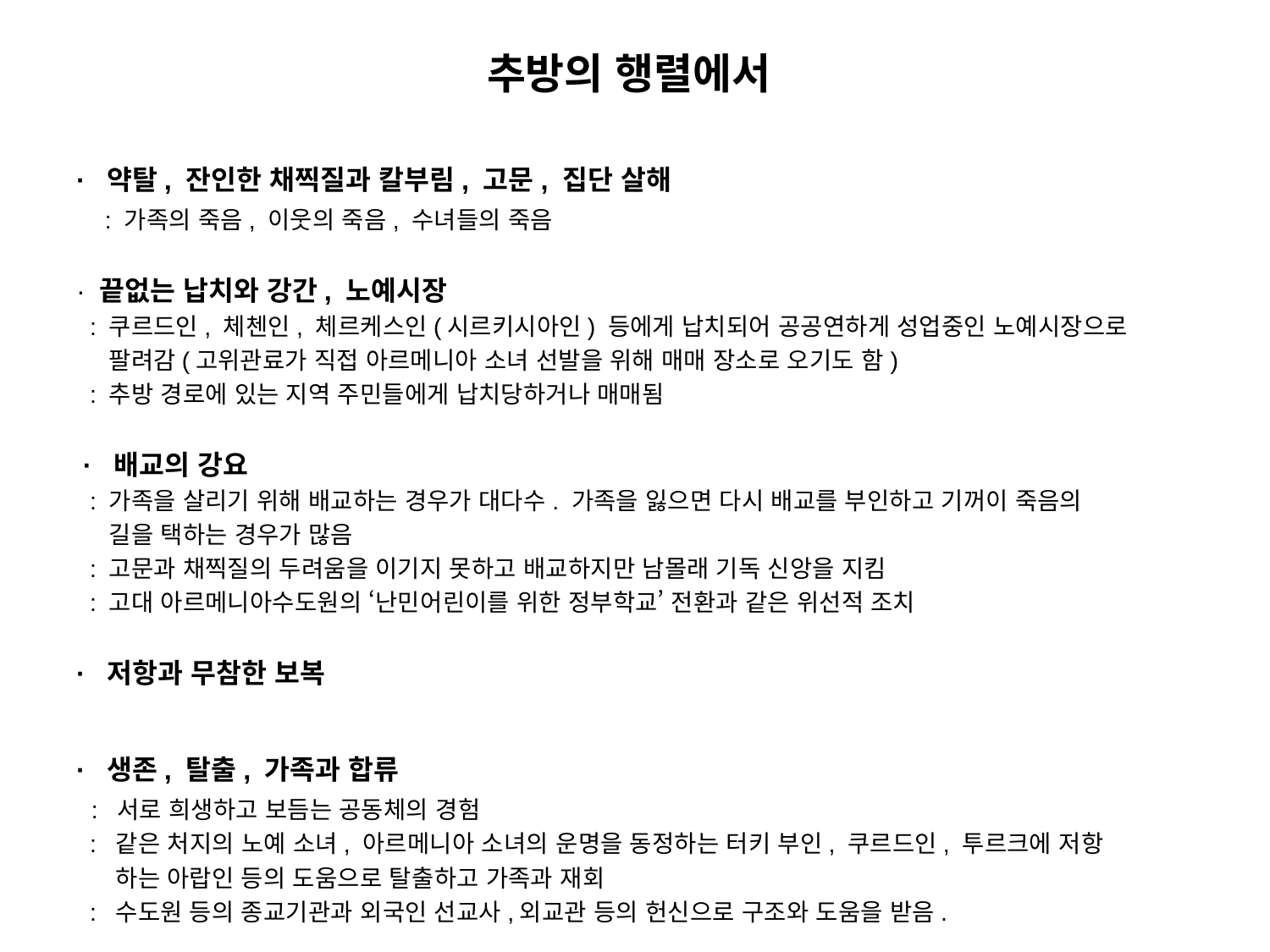

# 추방의 행렬에서
·  약탈, 잔인한 채찍질과 칼부림, 고문, 집단 살해
    : 가족의 죽음, 이웃의 죽음, 수녀들의 죽음

· 끝없는 납치와 강간, 노예시장
  : 쿠르드인, 체첸인, 체르케스인(시르키시아인) 등에게 납치되어 공공연하게 성업중인 노예시장으로
    팔려감(고위관료가 직접 아르메니아 소녀 선발을 위해 매매 장소로 오기도 함)
  : 추방 경로에 있는 지역 주민들에게 납치당하거나 매매됨

 ·  배교의 강요
  : 가족을 살리기 위해 배교하는 경우가 대다수. 가족을 잃으면 다시 배교를 부인하고 기꺼이 죽음의
    길을 택하는 경우가 많음
  : 고문과 채찍질의 두려움을 이기지 못하고 배교하지만 남몰래 기독 신앙을 지킴
  : 고대 아르메니아수도원의 ‘난민어린이를 위한 정부학교’ 전환과 같은 위선적 조치

·  저항과 무참한 보복

·  생존, 탈출, 가족과 합류
  :  서로 희생하고 보듬는 공동체의 경험
  :  같은 처지의 노예 소녀, 아르메니아 소녀의 운명을 동정하는 터키 부인, 쿠르드인, 투르크에 저항
     하는 아랍인 등의 도움으로 탈출하고 가족과 재회
  :  수도원 등의 종교기관과 외국인 선교사,외교관 등의 헌신으로 구조와 도움을 받음.